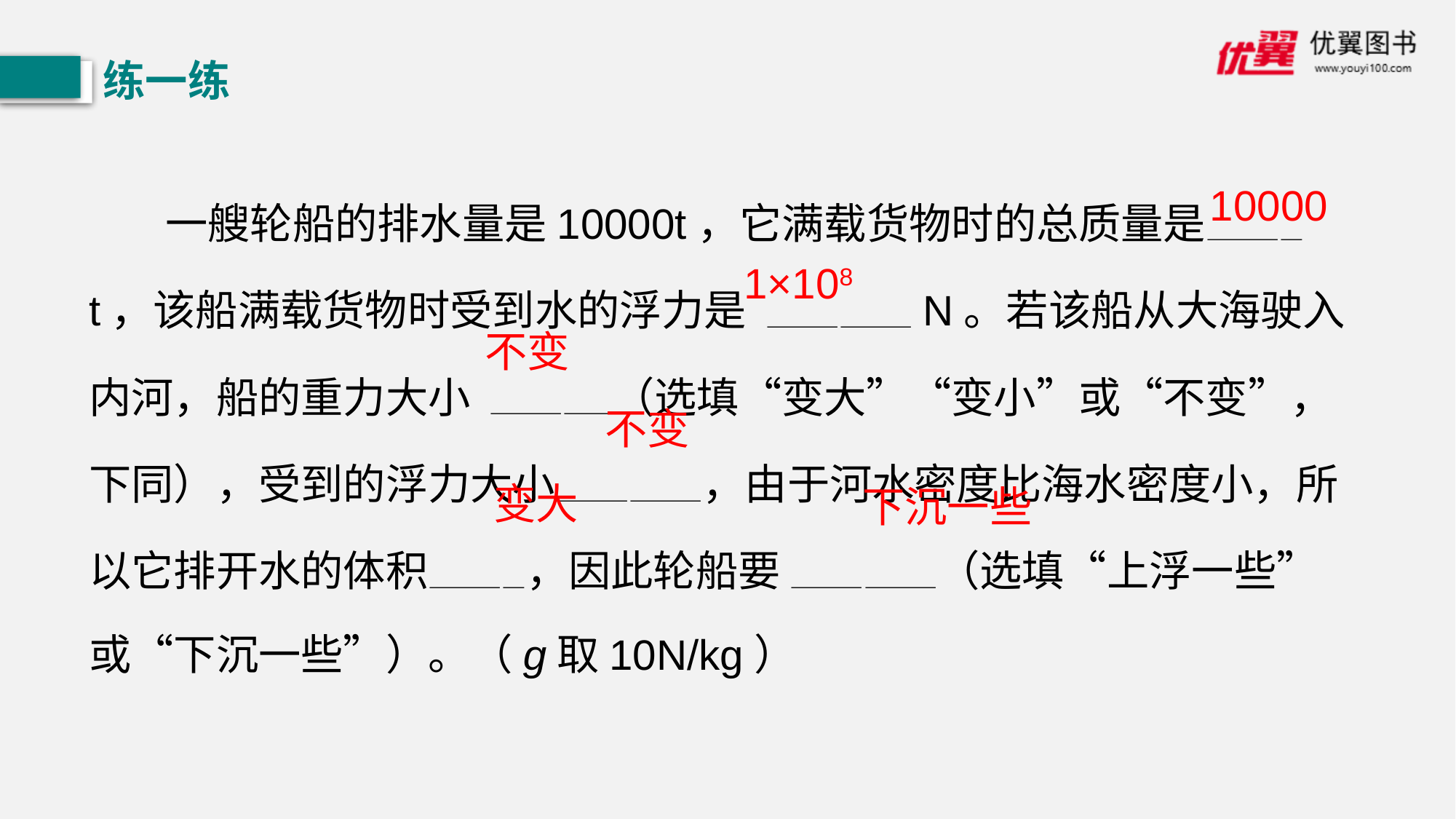

练一练

       一艘轮船的排水量是10000t，它满载货物时的总质量是————t，该船满载货物时受到水的浮力是  ——————N。若该船从大海驶入内河，船的重力大小  —————（选填“变大”“变小”或“不变”，下同），受到的浮力大小——————，由于河水密度比海水密度小，所以它排开水的体积————，因此轮船要 ——————（选填“上浮一些”或“下沉一些”）。（g取10N/kg）
10000
1×108
不变
不变
变大
下沉一些